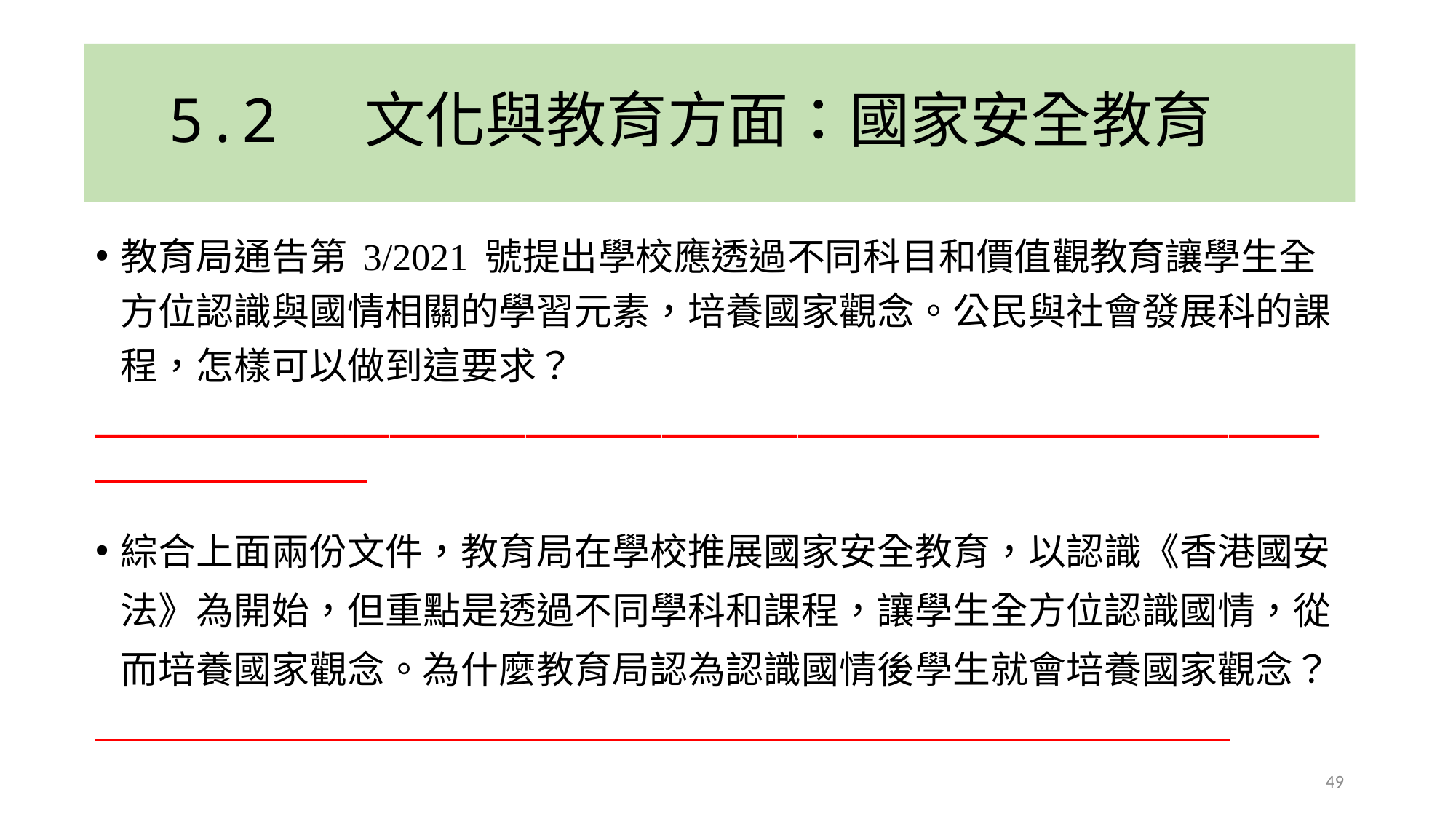

# 5.2  文化與教育方面：國家安全教育
教育局通告第 3/2021 號提出學校應透過不同科目和價值觀教育讓學生全方位認識與國情相關的學習元素，培養國家觀念。公民與社會發展科的課程，怎樣可以做到這要求？
__________________________________________________________________

綜合上面兩份文件，教育局在學校推展國家安全教育，以認識《香港國安法》為開始，但重點是透過不同學科和課程，讓學生全方位認識國情，從而培養國家觀念。為什麼教育局認為認識國情後學生就會培養國家觀念？
____________________________________________________________

49